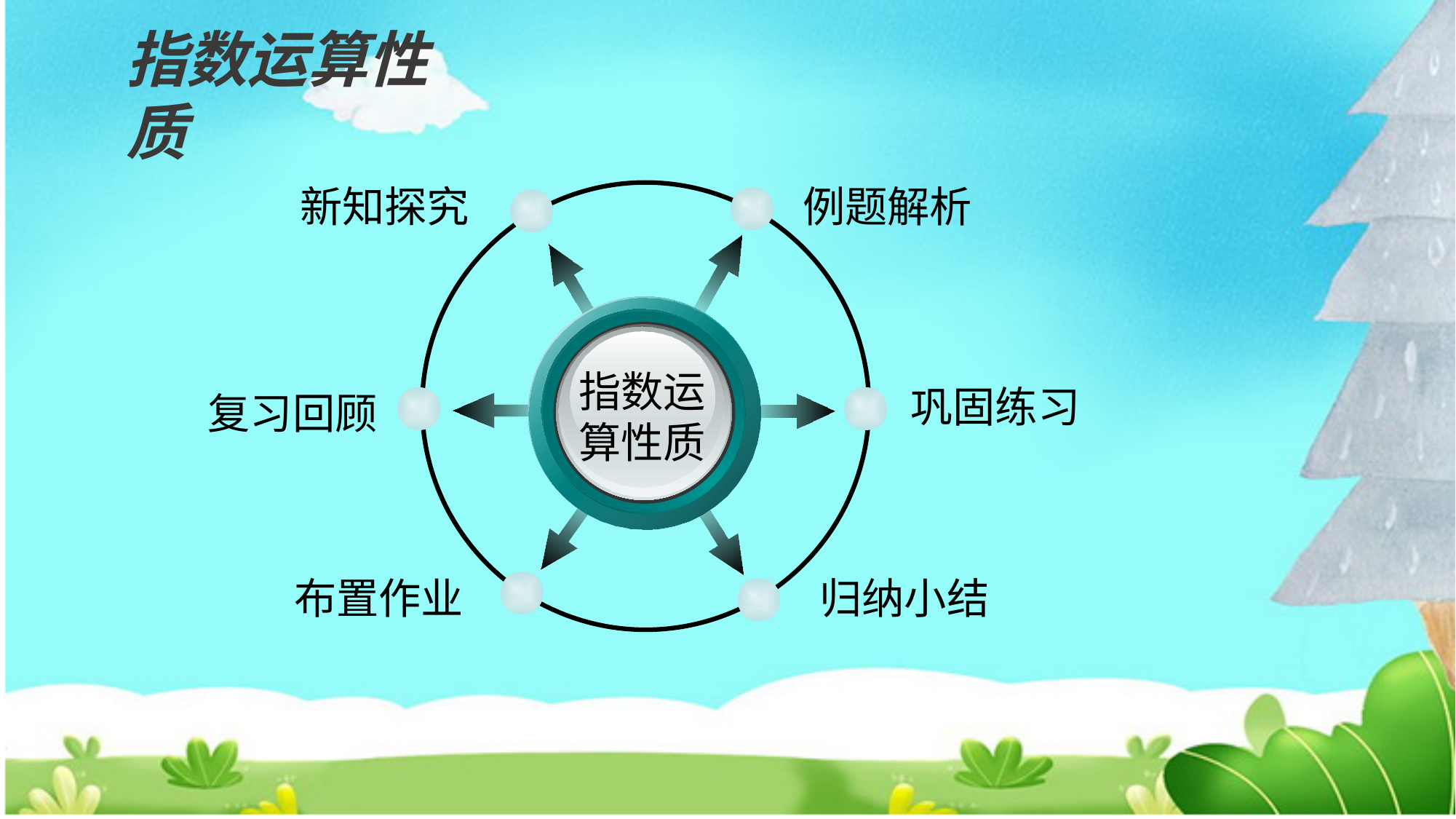

指数运算性质
新知探究
例题解析

指数运
算性质
巩固练习
复习回顾

 布置作业
归纳小结